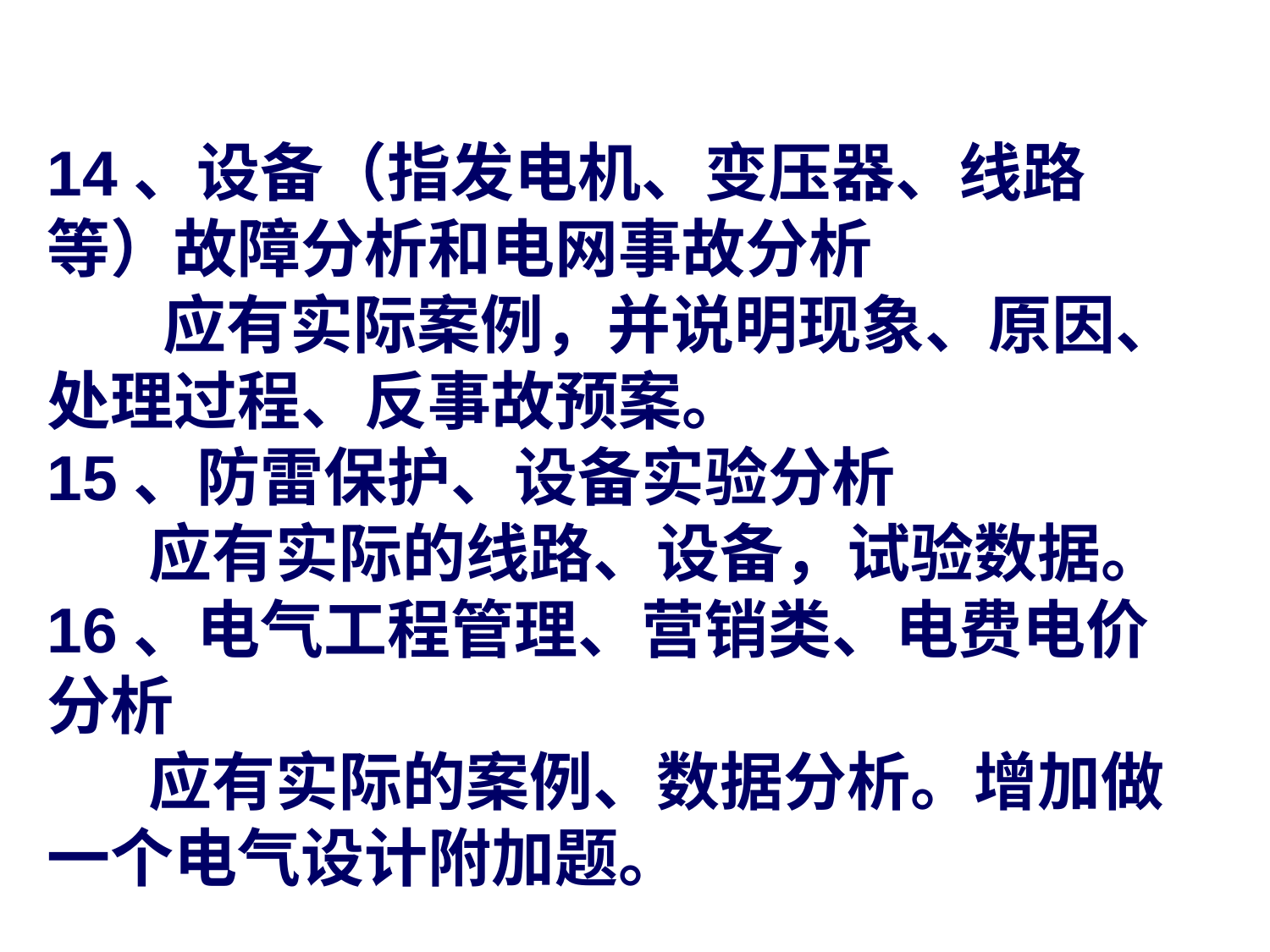

14、设备（指发电机、变压器、线路等）故障分析和电网事故分析
       应有实际案例，并说明现象、原因、处理过程、反事故预案。
15、防雷保护、设备实验分析
      应有实际的线路、设备，试验数据。16、电气工程管理、营销类、电费电价分析
      应有实际的案例、数据分析。增加做一个电气设计附加题。